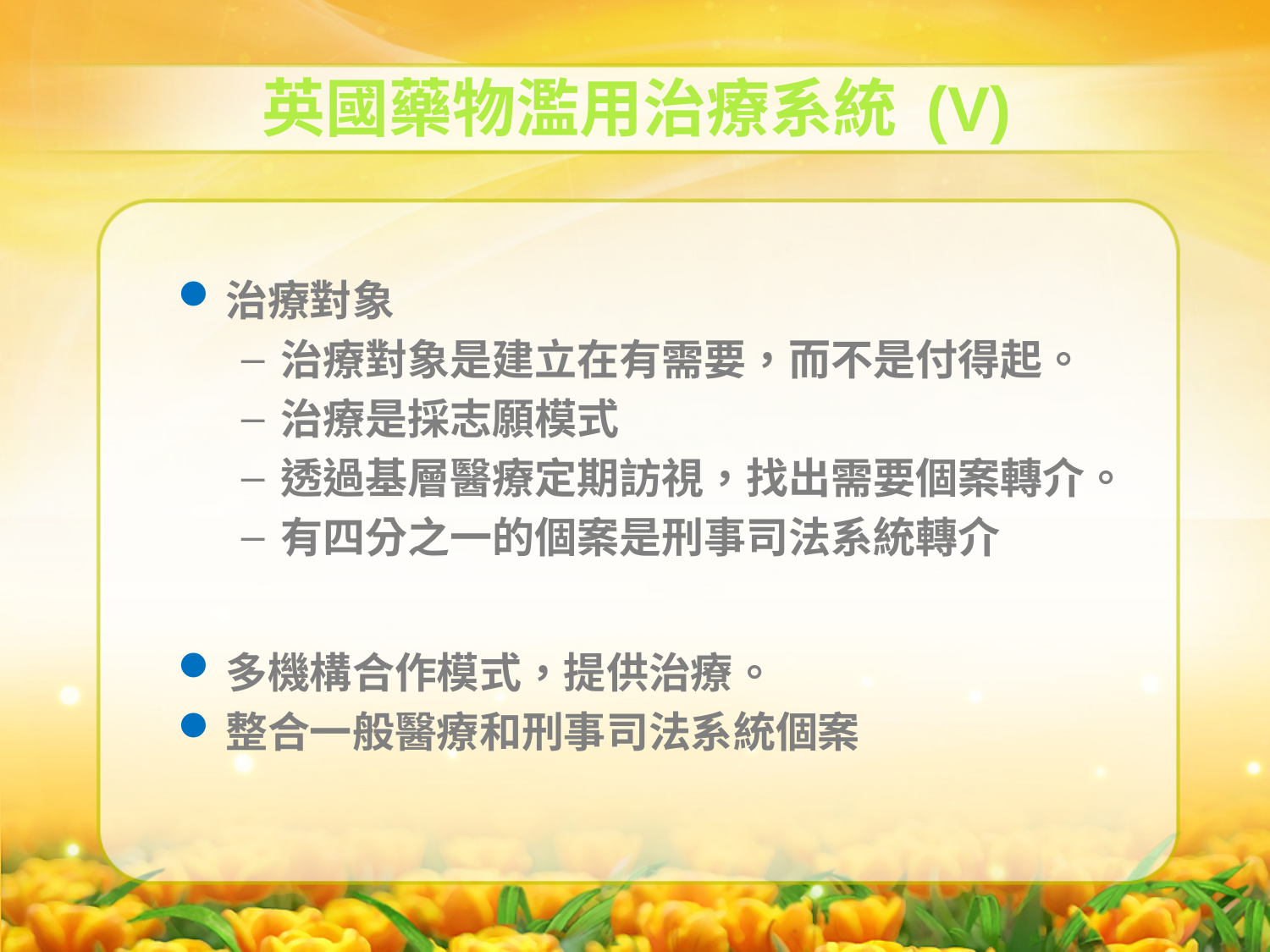

英國藥物濫用治療系統 (V)
治療對象
治療對象是建立在有需要，而不是付得起。
治療是採志願模式
透過基層醫療定期訪視，找出需要個案轉介。
有四分之一的個案是刑事司法系統轉介

多機構合作模式，提供治療。
整合一般醫療和刑事司法系統個案